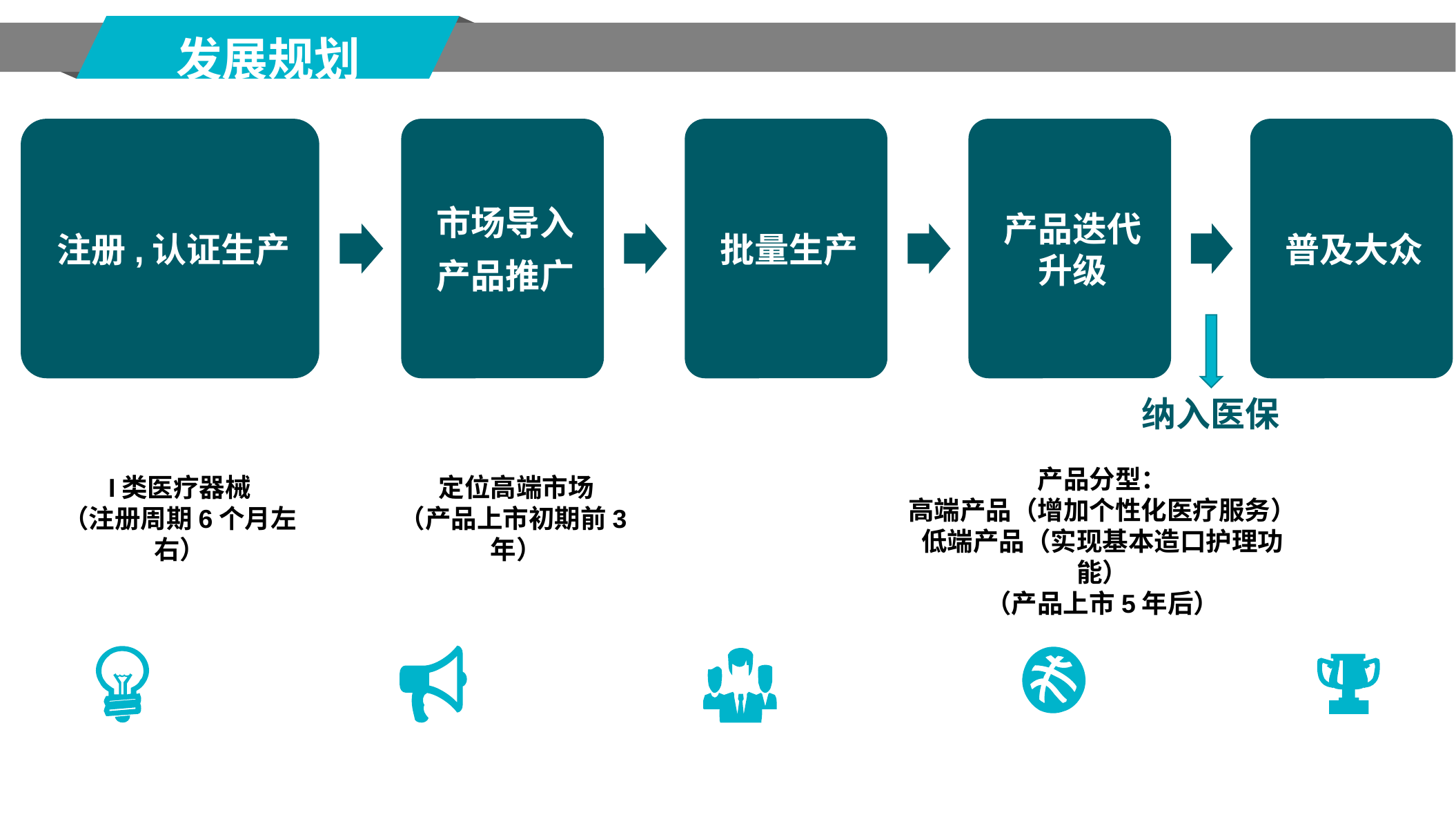

发展规划

注册,认证生产

市场导入
产品推广

批量生产

产品迭代升级

普及大众

纳入医保
产品分型：
高端产品（增加个性化医疗服务）
低端产品（实现基本造口护理功能）
（产品上市5年后）
I类医疗器械
（注册周期6个月左右）
定位高端市场
（产品上市初期前3年）